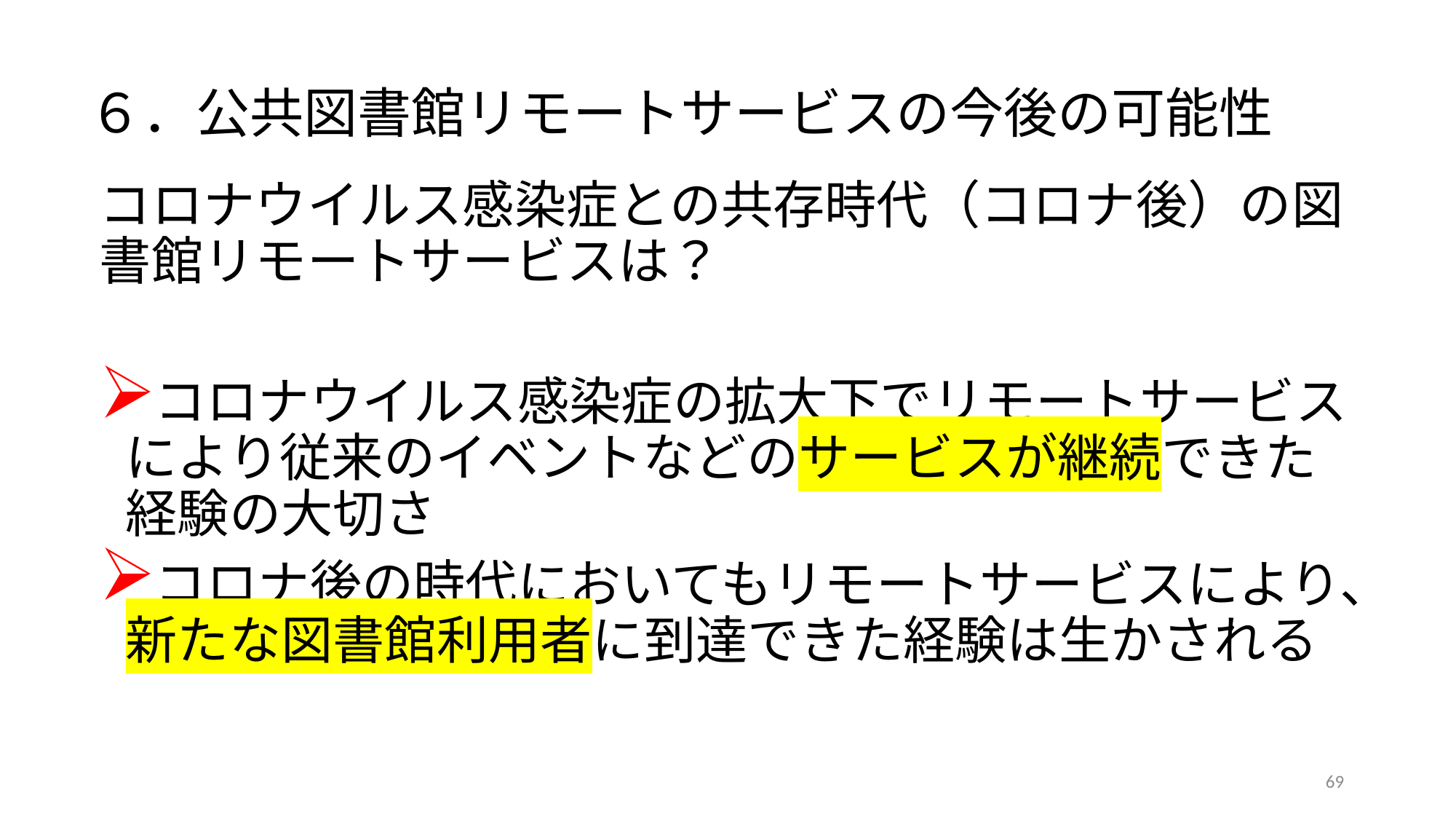

# ６．公共図書館リモートサービスの今後の可能性
コロナウイルス感染症との共存時代（コロナ後）の図書館リモートサービスは？

コロナウイルス感染症の拡大下でリモートサービスにより従来のイベントなどのサービスが継続できた経験の大切さ
コロナ後の時代においてもリモートサービスにより、新たな図書館利用者に到達できた経験は生かされる

69